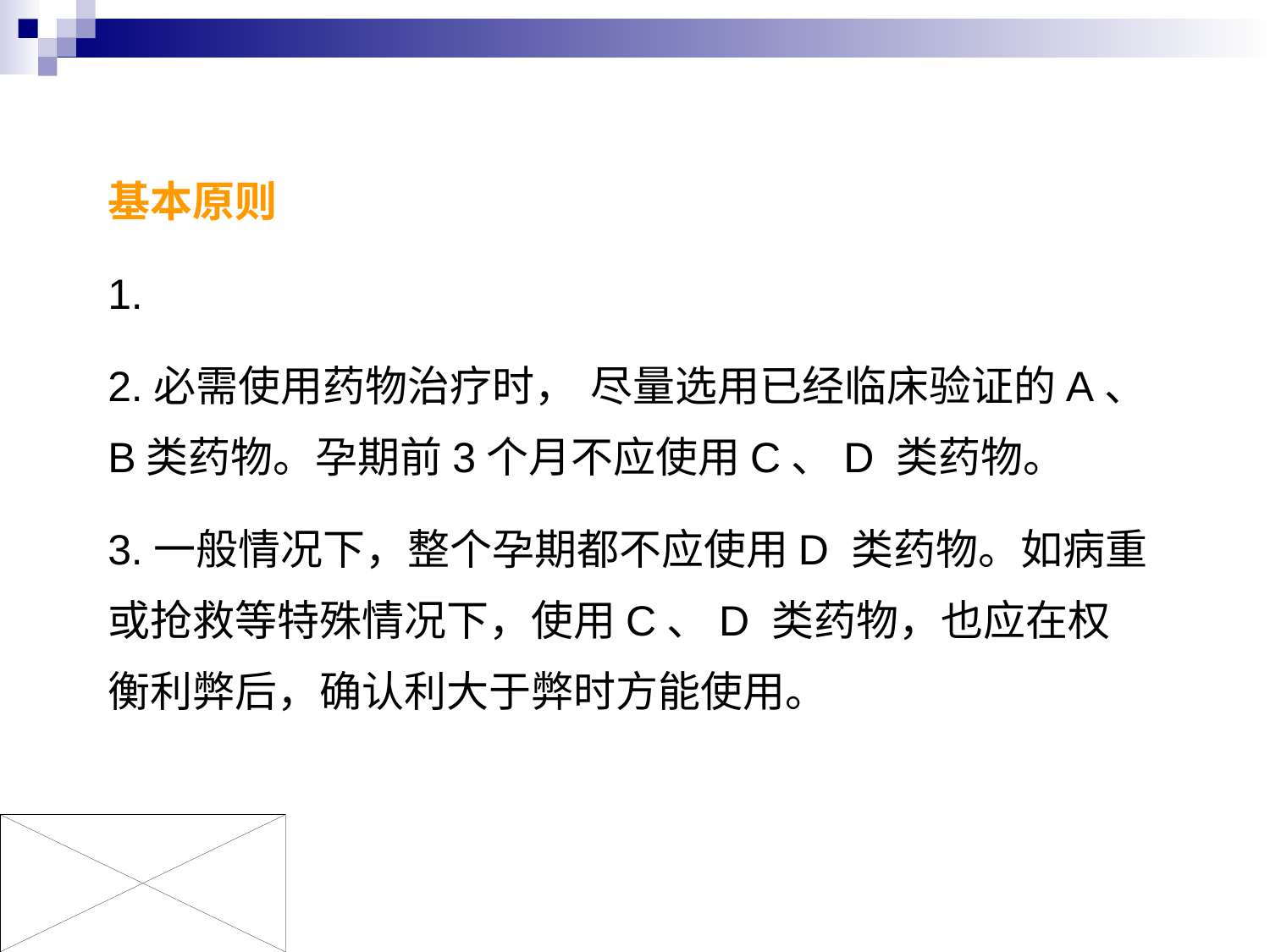

基本原则
1.
2.必需使用药物治疗时， 尽量选用已经临床验证的A、B类药物。孕期前3个月不应使用C、D 类药物。
3.一般情况下，整个孕期都不应使用D 类药物。如病重或抢救等特殊情况下，使用C、D 类药物，也应在权衡利弊后，确认利大于弊时方能使用。